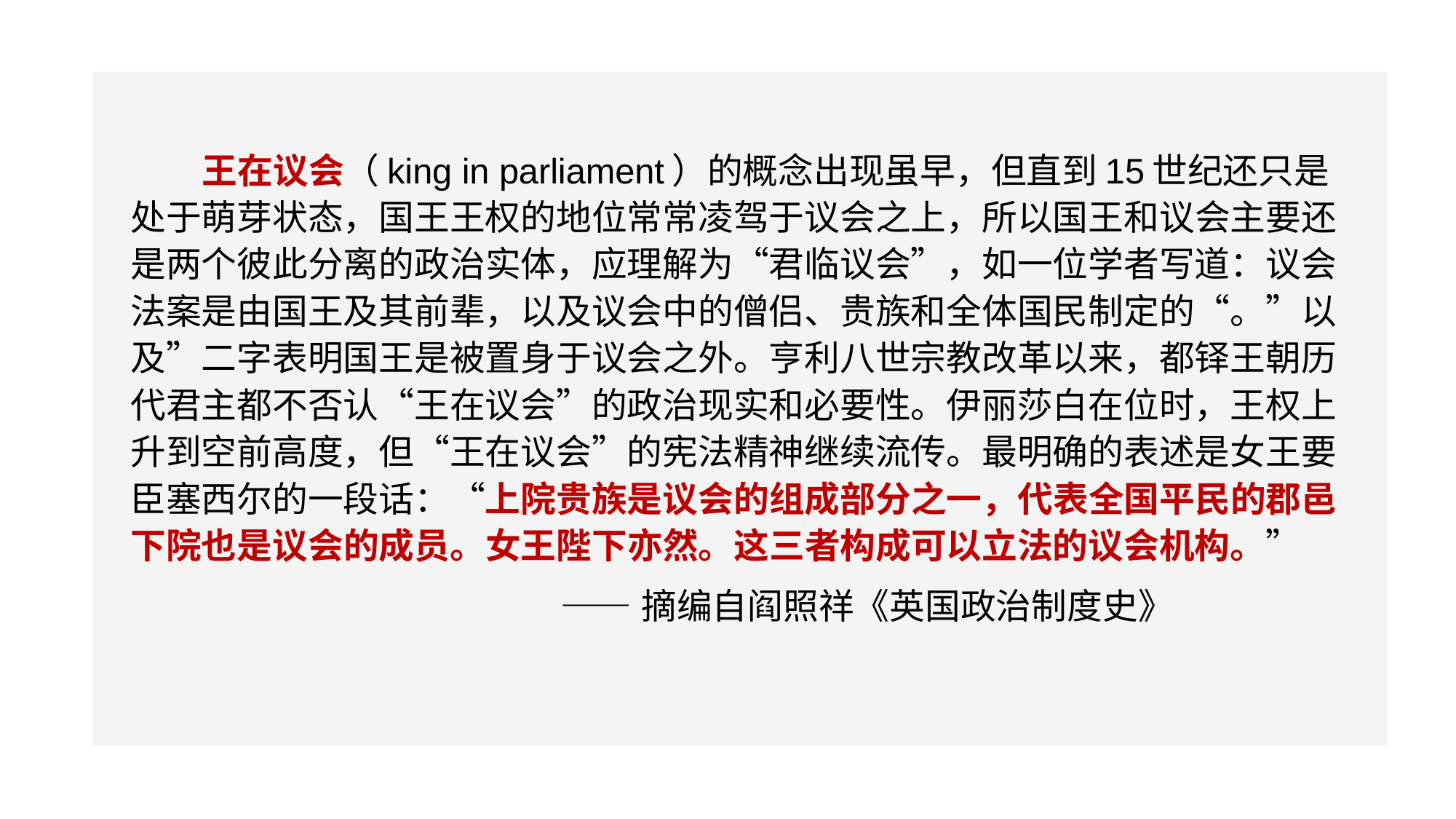

王在议会（king in parliament）的概念出现虽早，但直到15世纪还只是处于萌芽状态，国王王权的地位常常凌驾于议会之上，所以国王和议会主要还是两个彼此分离的政治实体，应理解为“君临议会”，如一位学者写道：议会法案是由国王及其前辈，以及议会中的僧侣、贵族和全体国民制定的“。”以及”二字表明国王是被置身于议会之外。亨利八世宗教改革以来，都铎王朝历代君主都不否认“王在议会”的政治现实和必要性。伊丽莎白在位时，王权上升到空前高度，但“王在议会”的宪法精神继续流传。最明确的表述是女王要臣塞西尔的一段话：“上院贵族是议会的组成部分之一，代表全国平民的郡邑下院也是议会的成员。女王陛下亦然。这三者构成可以立法的议会机构。”
                                                      ——摘编自阎照祥《英国政治制度史》